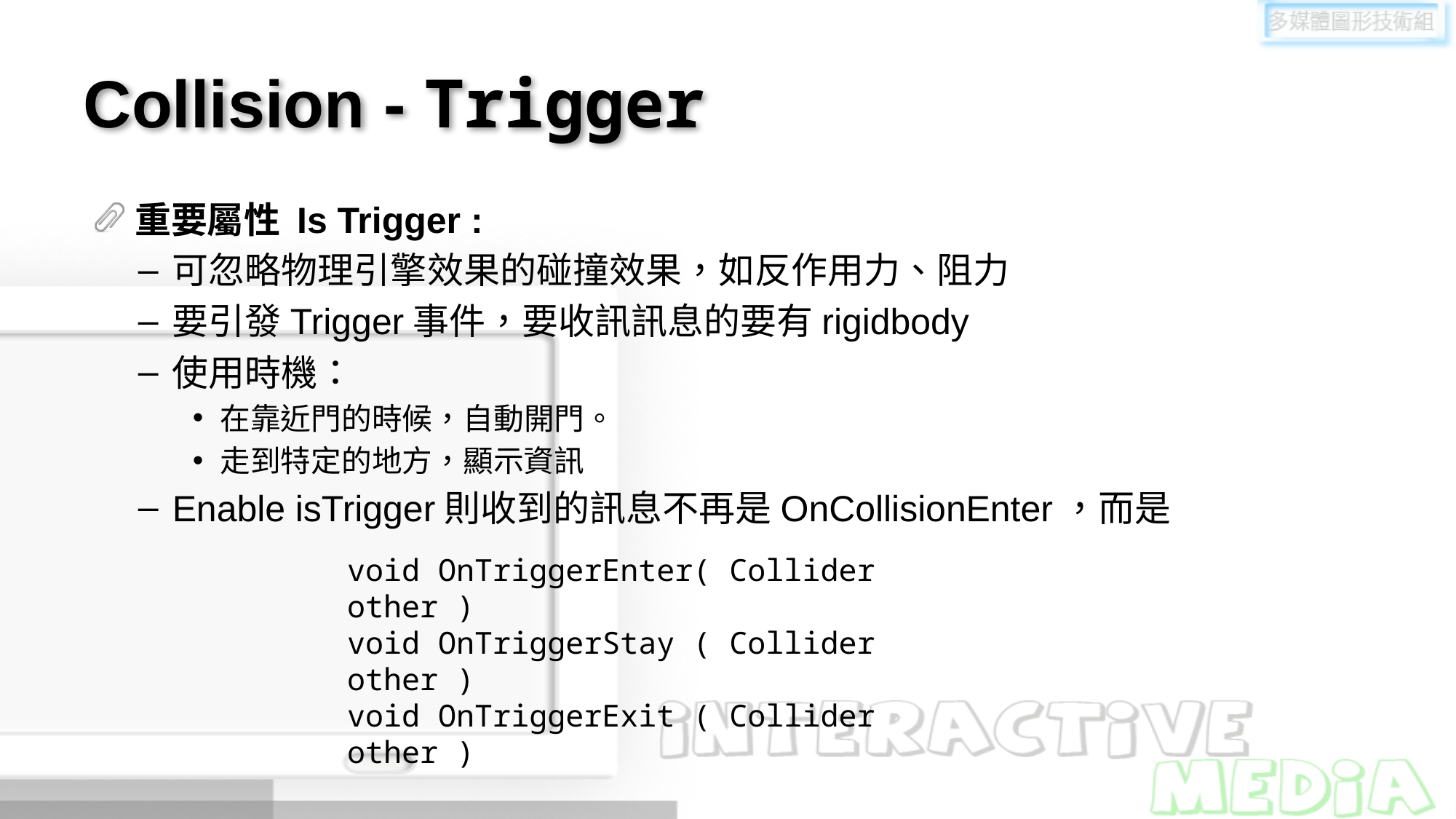

# Collision - Trigger
重要屬性 Is Trigger :
可忽略物理引擎效果的碰撞效果，如反作用力、阻力
要引發Trigger事件，要收訊訊息的要有rigidbody
使用時機：
在靠近門的時候，自動開門。
走到特定的地方，顯示資訊
Enable isTrigger則收到的訊息不再是OnCollisionEnter，而是
void OnTriggerEnter( Collider other )
void OnTriggerStay ( Collider other )
void OnTriggerExit ( Collider other )